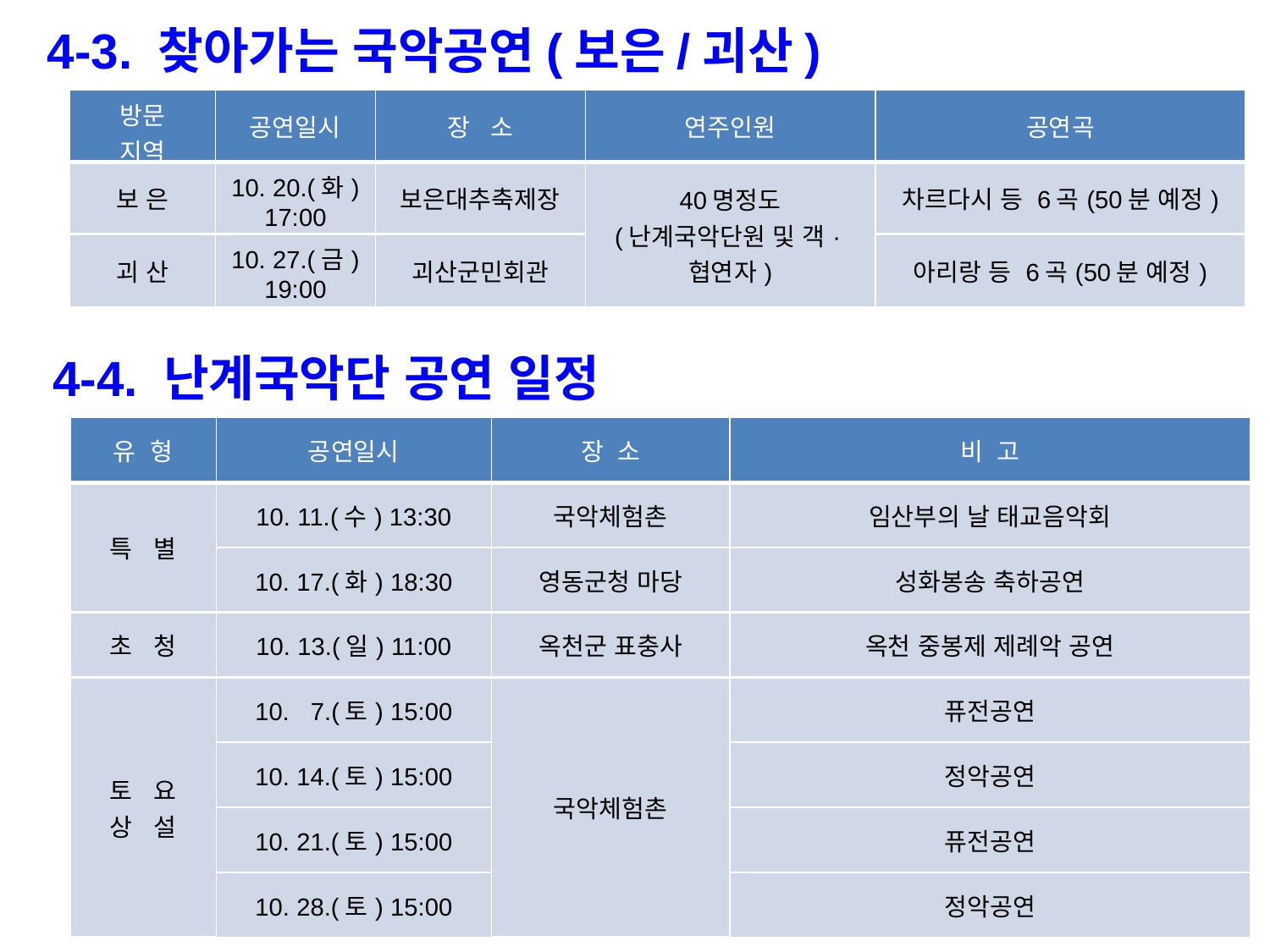

4-3. 찾아가는 국악공연(보은/괴산)
| 방문 지역 | 공연일시 | 장 소 | 연주인원 | 공연곡 |
| --- | --- | --- | --- | --- |
| 보 은 | 10. 20.(화) 17:00 | 보은대추축제장 | 40명정도 (난계국악단원 및 객·협연자) | 차르다시 등 6곡(50분 예정) |
| 괴 산 | 10. 27.(금) 19:00 | 괴산군민회관 |  | 아리랑 등 6곡(50분 예정) |
4-4. 난계국악단 공연 일정
| 유 형 | 공연일시 | 장 소 | 비 고 |
| --- | --- | --- | --- |
| 특 별 | 10. 11.(수) 13:30 | 국악체험촌 | 임산부의 날 태교음악회 |
|  | 10. 17.(화) 18:30 | 영동군청 마당 | 성화봉송 축하공연 |
| 초 청 | 10. 13.(일) 11:00 | 옥천군 표충사 | 옥천 중봉제 제례악 공연 |
| 토 요 상 설 | 10. 7.(토) 15:00 | 국악체험촌 | 퓨전공연 |
|  | 10. 14.(토) 15:00 |  | 정악공연 |
|  | 10. 21.(토) 15:00 |  | 퓨전공연 |
|  | 10. 28.(토) 15:00 |  | 정악공연 |